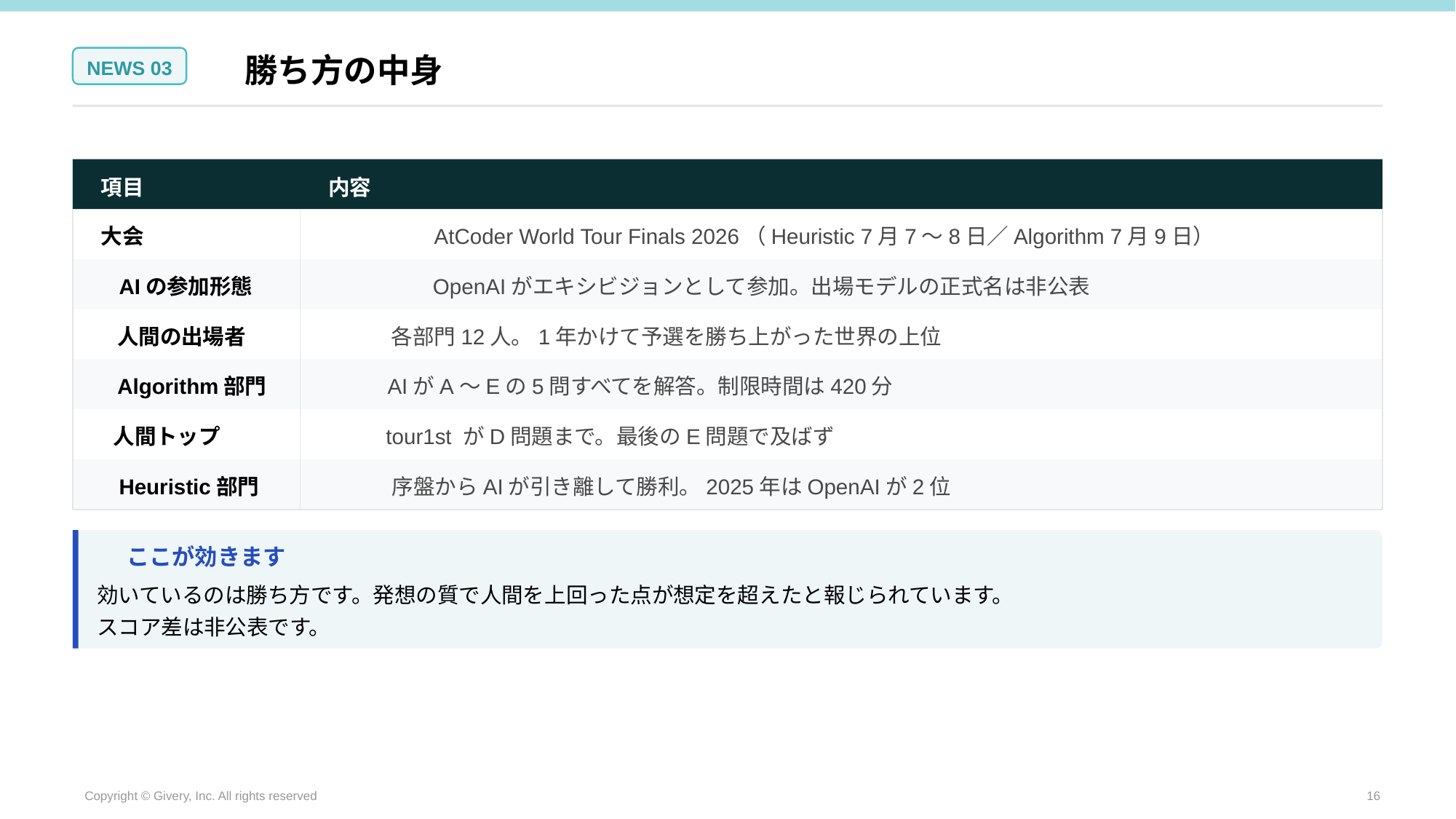

勝ち方の中身
NEWS 03

項目
内容

大会
AtCoder World Tour Finals 2026（Heuristic 7月7〜8日／Algorithm 7月9日）

AIの参加形態
OpenAIがエキシビジョンとして参加。出場モデルの正式名は非公表

人間の出場者
各部門12人。1年かけて予選を勝ち上がった世界の上位

Algorithm部門
AIがA〜Eの5問すべてを解答。制限時間は420分

人間トップ
tour1st がD問題まで。最後のE問題で及ばず

Heuristic部門
序盤からAIが引き離して勝利。2025年はOpenAIが2位

ここが効きます
効いているのは勝ち方です。発想の質で人間を上回った点が想定を超えたと報じられています。
スコア差は非公表です。
Copyright © Givery, Inc. All rights reserved
16